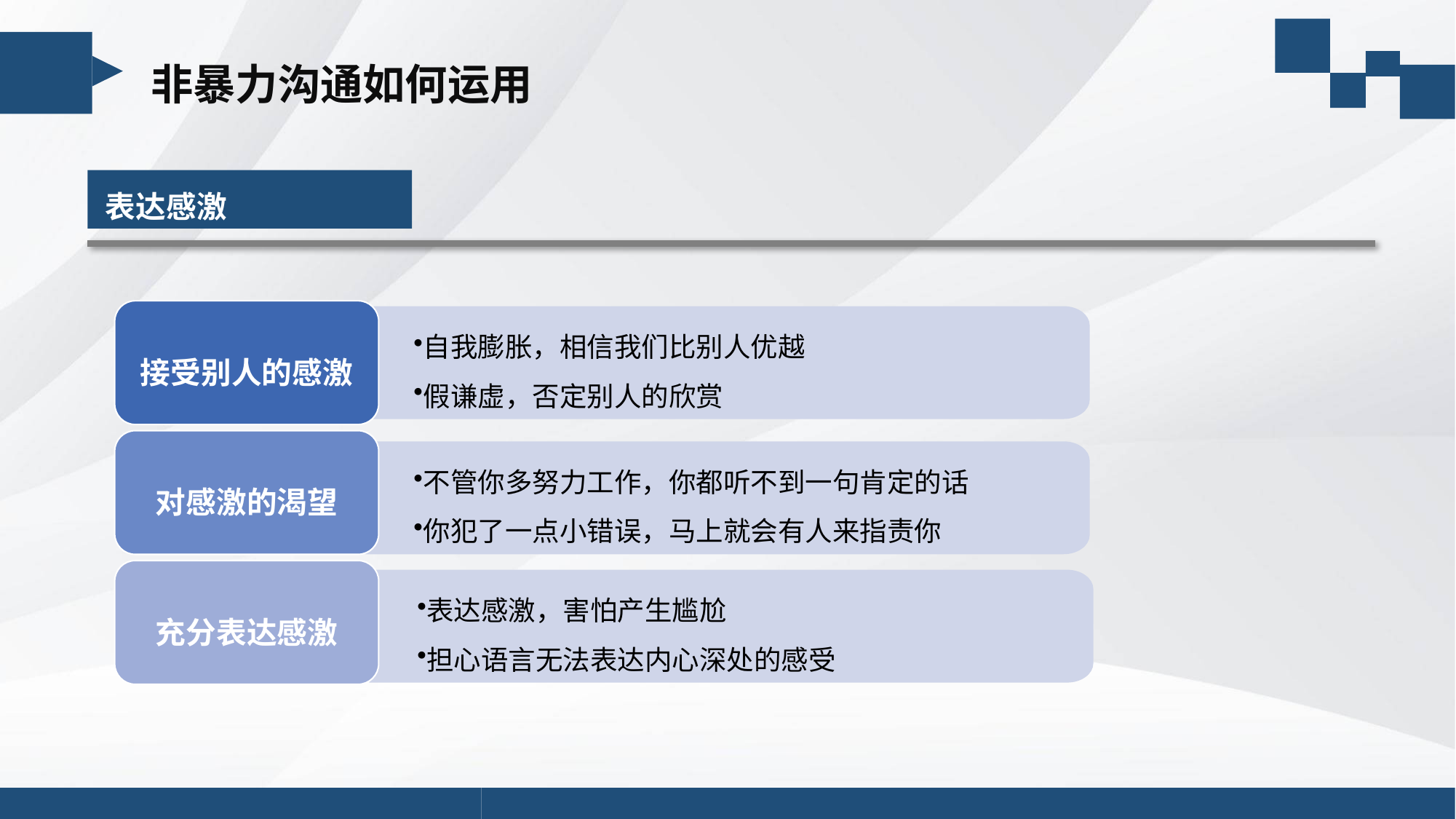

非暴力沟通如何运用
表达感激

接受别人的感激
自我膨胀，相信我们比别人优越
假谦虚，否定别人的欣赏
对感激的渴望
不管你多努力工作，你都听不到一句肯定的话
你犯了一点小错误，马上就会有人来指责你
充分表达感激
表达感激，害怕产生尴尬
担心语言无法表达内心深处的感受